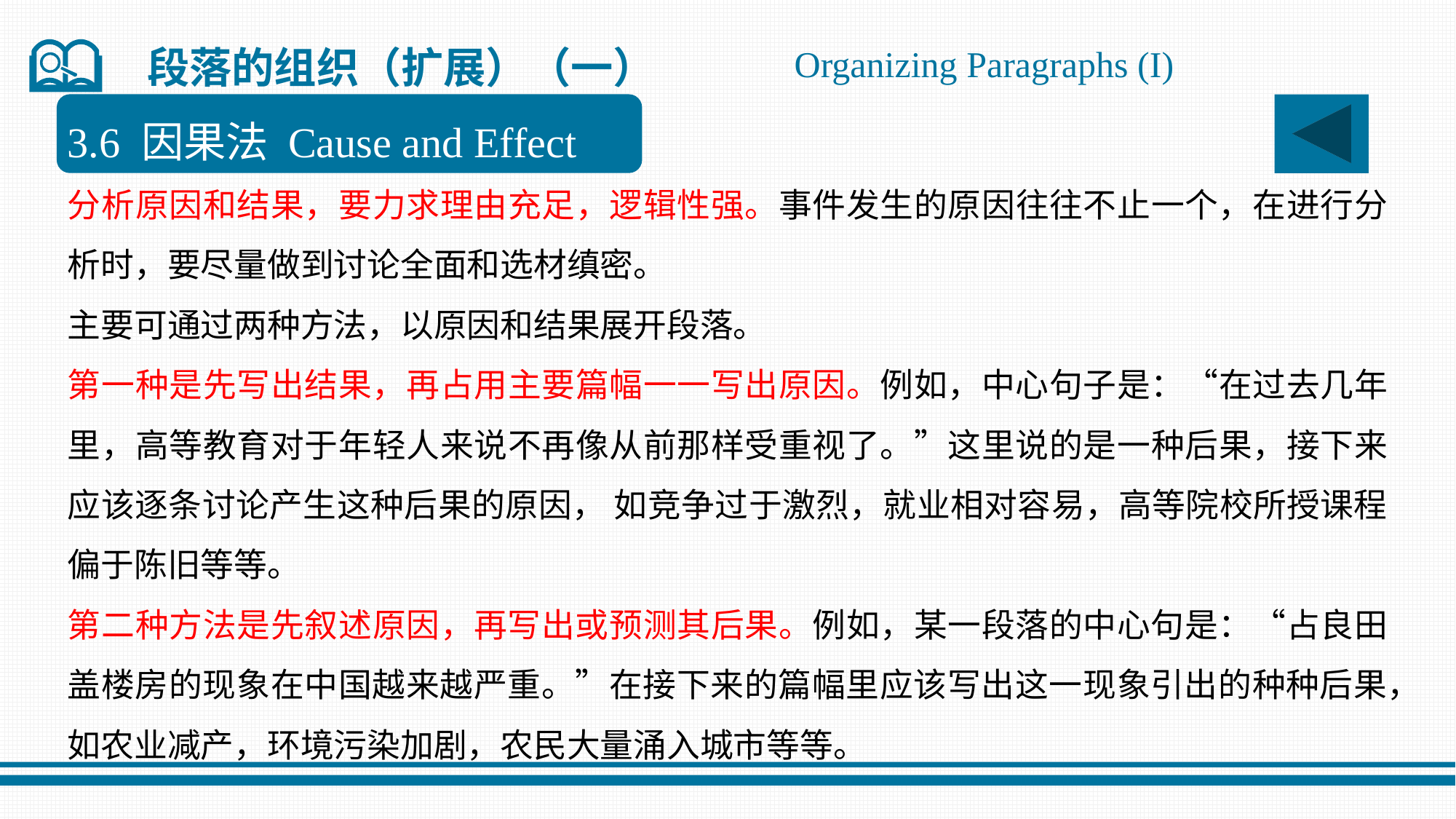

Organizing Paragraphs (I)
段落的组织（扩展）（一）

3.6 因果法 Cause and Effect

分析原因和结果，要力求理由充足，逻辑性强。事件发生的原因往往不止一个，在进行分析时，要尽量做到讨论全面和选材缜密。
主要可通过两种方法，以原因和结果展开段落。
第一种是先写出结果，再占用主要篇幅一一写出原因。例如，中心句子是：“在过去几年里，高等教育对于年轻人来说不再像从前那样受重视了。”这里说的是一种后果，接下来应该逐条讨论产生这种后果的原因， 如竞争过于激烈，就业相对容易，高等院校所授课程偏于陈旧等等。
第二种方法是先叙述原因，再写出或预测其后果。例如，某一段落的中心句是：“占良田盖楼房的现象在中国越来越严重。”在接下来的篇幅里应该写出这一现象引出的种种后果，如农业减产，环境污染加剧，农民大量涌入城市等等。